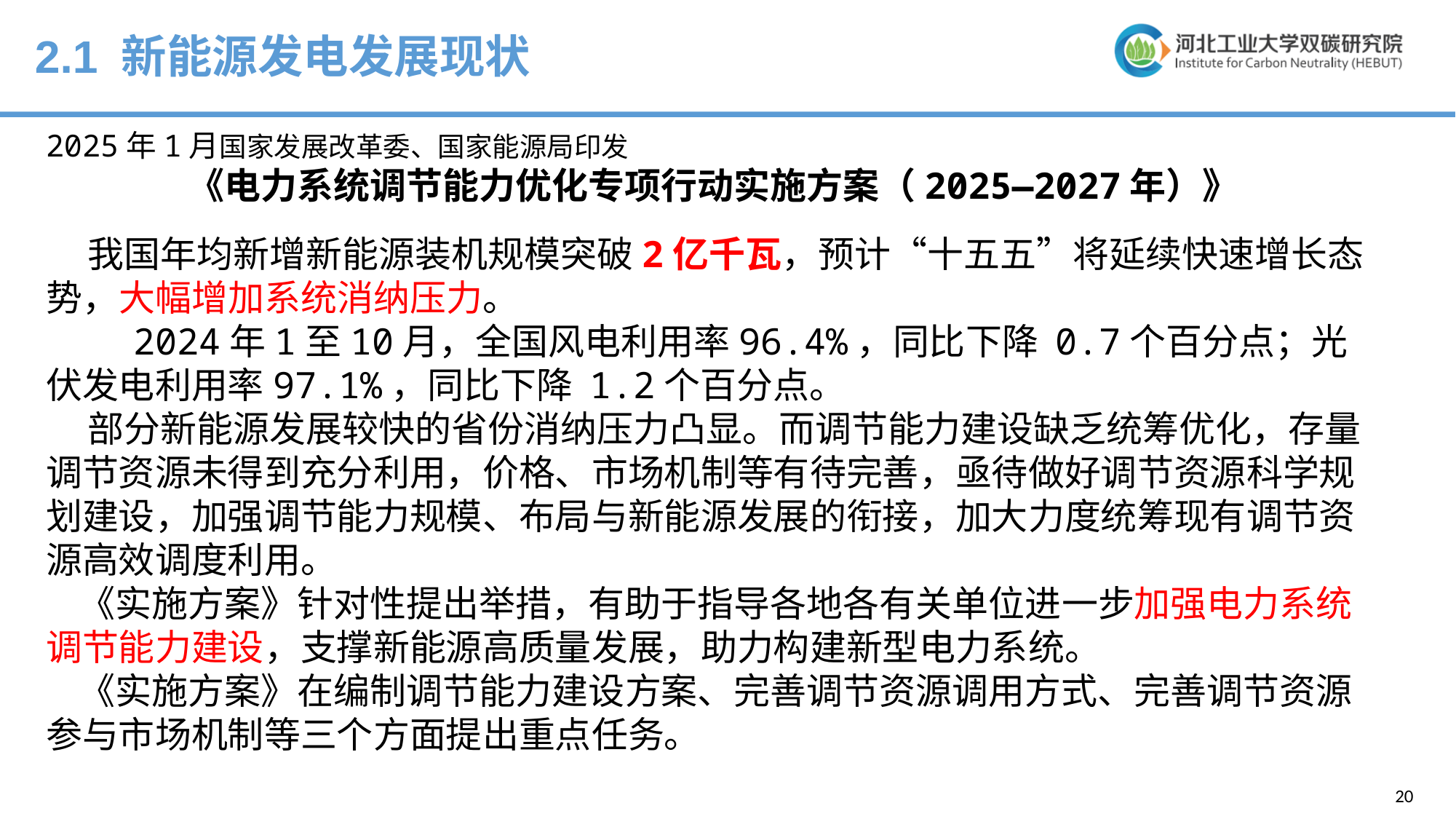

2.1 新能源发电发展现状

2025年1月国家发展改革委、国家能源局印发
《电力系统调节能力优化专项行动实施方案（2025—2027年）》
    我国年均新增新能源装机规模突破2亿千瓦，预计“十五五”将延续快速增长态势，大幅增加系统消纳压力。
    2024年1至10月，全国风电利用率96.4%，同比下降 0.7个百分点；光伏发电利用率97.1%，同比下降 1.2个百分点。
    部分新能源发展较快的省份消纳压力凸显。而调节能力建设缺乏统筹优化，存量调节资源未得到充分利用，价格、市场机制等有待完善，亟待做好调节资源科学规划建设，加强调节能力规模、布局与新能源发展的衔接，加大力度统筹现有调节资源高效调度利用。
   《实施方案》针对性提出举措，有助于指导各地各有关单位进一步加强电力系统调节能力建设，支撑新能源高质量发展，助力构建新型电力系统。
   《实施方案》在编制调节能力建设方案、完善调节资源调用方式、完善调节资源参与市场机制等三个方面提出重点任务。
20